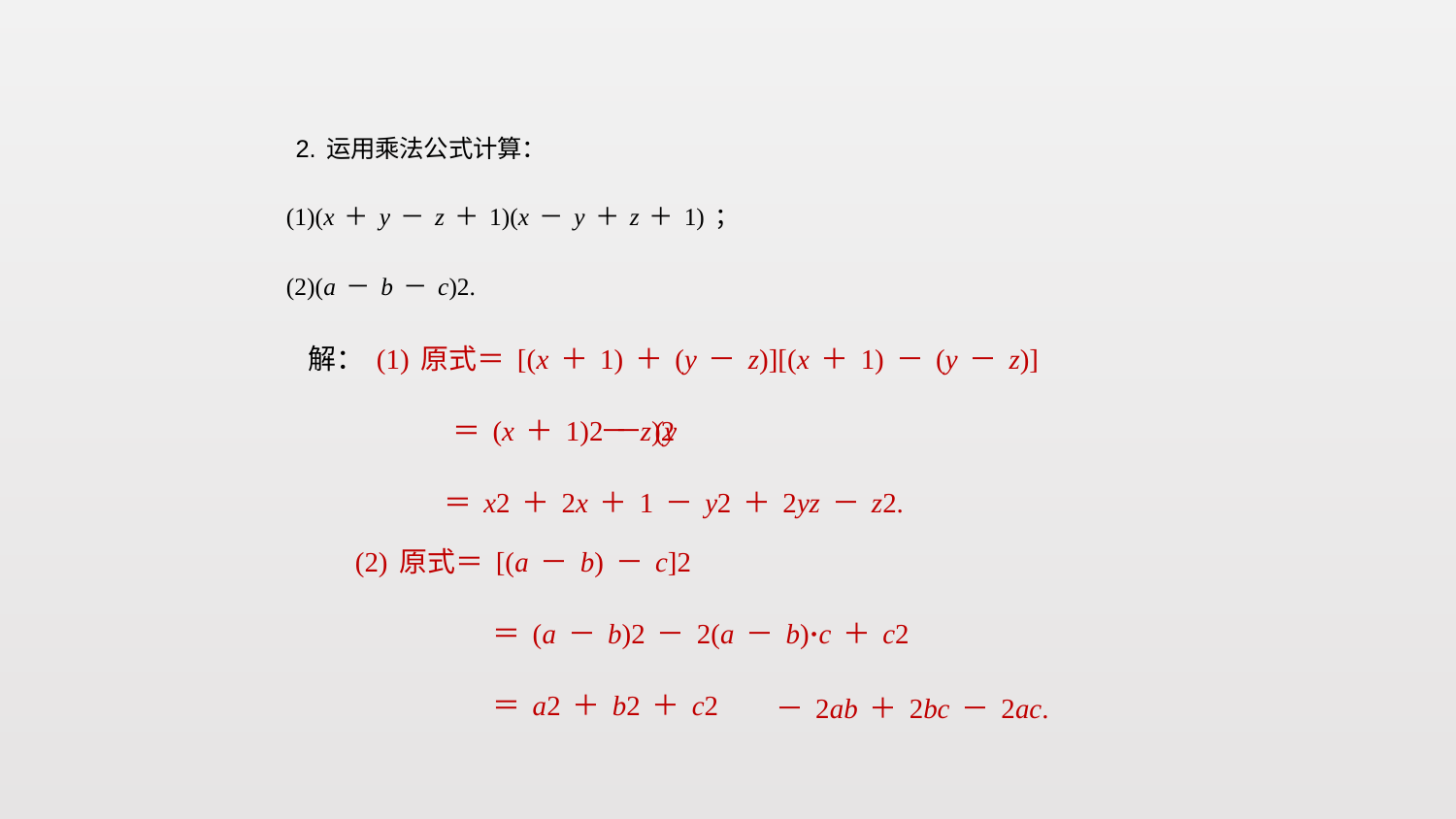

2.运用乘法公式计算：
(1)(x＋y－z＋1)(x－y＋z＋1)；

(2)(a－b－c)2.
解：(1)原式＝[(x＋1)＋(y－z)][(x＋1)－(y－z)]

                     ＝(x＋1)2－(y
                       －z)2

＝x2＋2x＋1－y2＋2yz－z2.
(2)原式＝[(a－b)－c]2

                    ＝(a－b)2－2(a－b)·c＋c2

                    ＝a2＋b2＋c2
－2ab＋2bc－2ac.